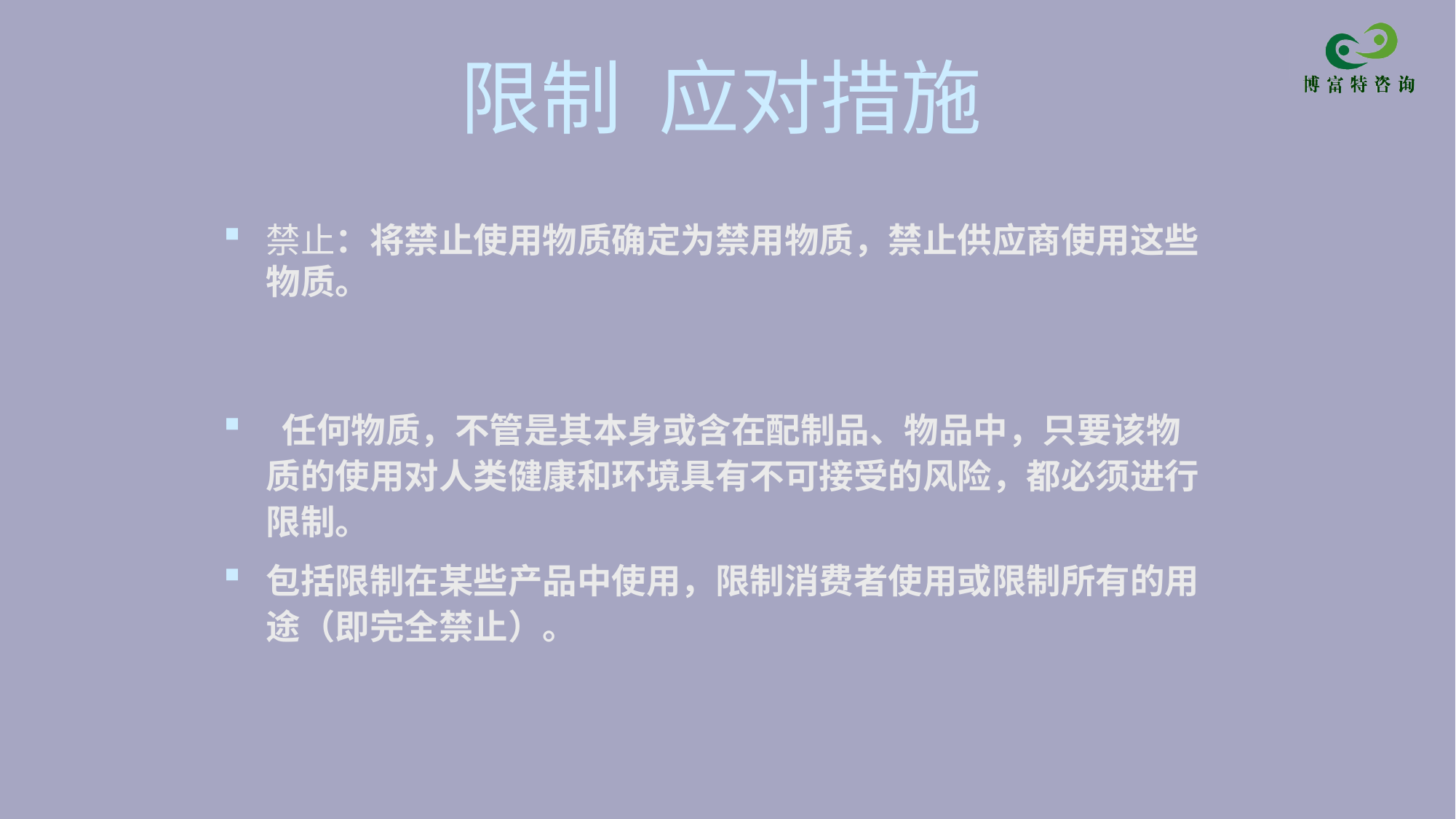

# 限制  应对措施
禁止：将禁止使用物质确定为禁用物质，禁止供应商使用这些物质。

 任何物质，不管是其本身或含在配制品、物品中，只要该物质的使用对人类健康和环境具有不可接受的风险，都必须进行限制。
包括限制在某些产品中使用，限制消费者使用或限制所有的用途（即完全禁止）。